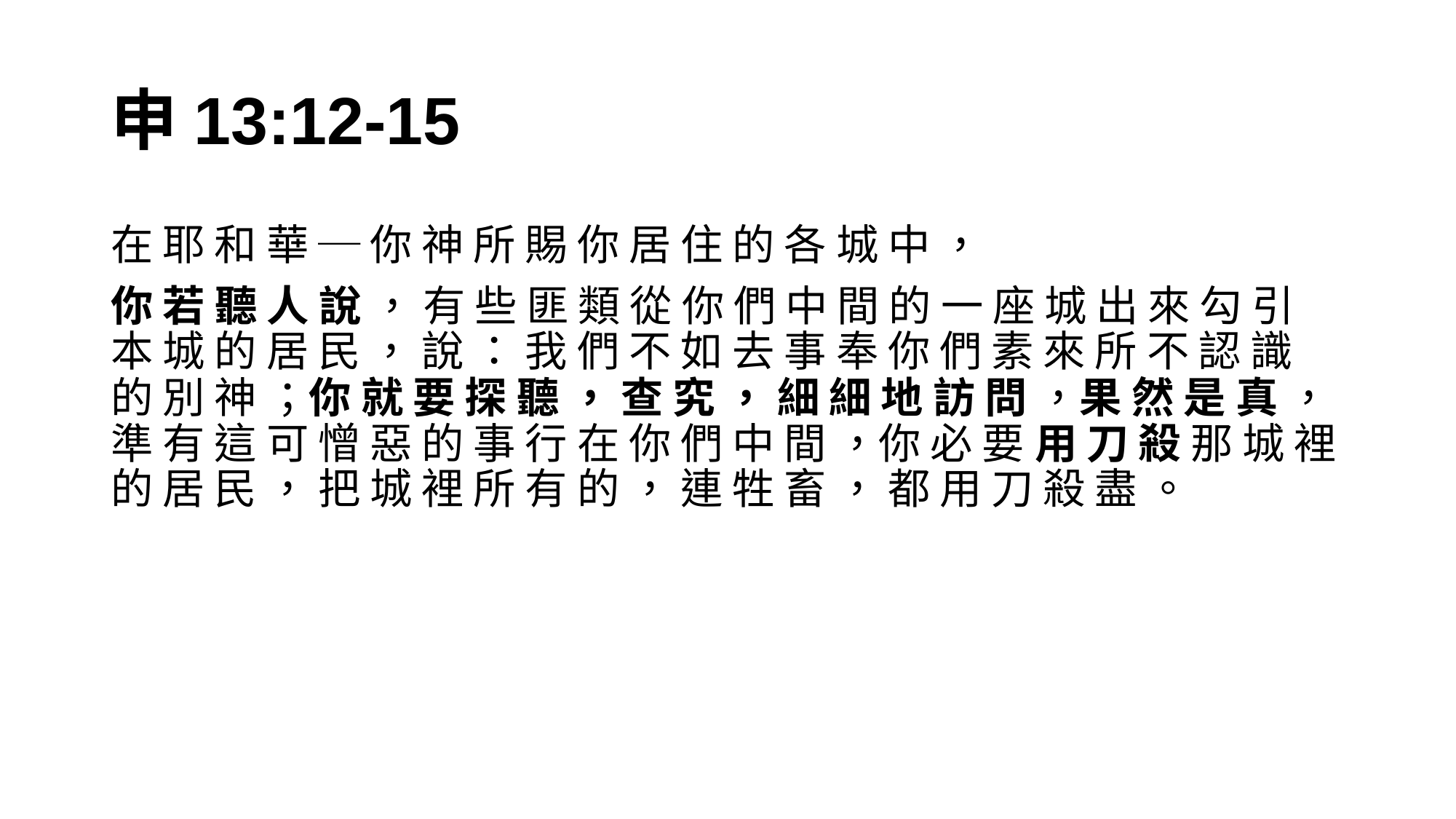

# 申13:12-15
在 耶 和 華 ─ 你 神 所 賜 你 居 住 的 各 城 中 ，
你 若 聽 人 說 ， 有 些 匪 類 從 你 們 中 間 的 一 座 城 出 來 勾 引 本 城 的 居 民 ， 說 ： 我 們 不 如 去 事 奉 你 們 素 來 所 不 認 識 的 別 神 ；你 就 要 探 聽 ， 查 究 ， 細 細 地 訪 問 ，果 然 是 真 ， 準 有 這 可 憎 惡 的 事 行 在 你 們 中 間 ，你 必 要 用 刀 殺 那 城 裡 的 居 民 ， 把 城 裡 所 有 的 ， 連 牲 畜 ， 都 用 刀 殺 盡 。